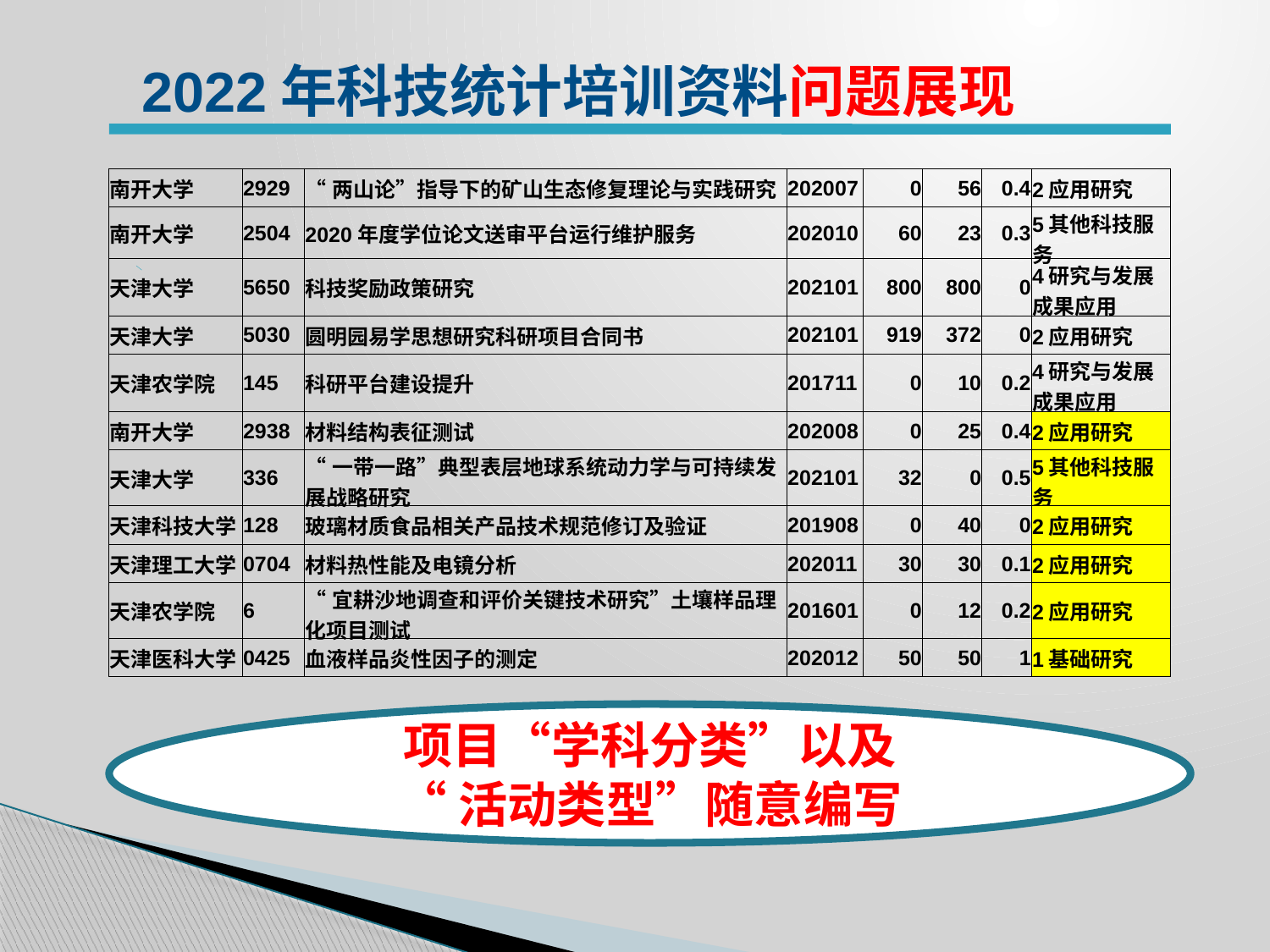

2022年科技统计培训资料问题展现
| 南开大学 | 2929 | “两山论”指导下的矿山生态修复理论与实践研究 | 202007 | 0 | 56 | 0.4 | 2应用研究 |
| --- | --- | --- | --- | --- | --- | --- | --- |
| 南开大学 | 2504 | 2020年度学位论文送审平台运行维护服务 | 202010 | 60 | 23 | 0.3 | 5其他科技服务 |
| 天津大学 | 5650 | 科技奖励政策研究 | 202101 | 800 | 800 | 0 | 4研究与发展成果应用 |
| 天津大学 | 5030 | 圆明园易学思想研究科研项目合同书 | 202101 | 919 | 372 | 0 | 2应用研究 |
| 天津农学院 | 145 | 科研平台建设提升 | 201711 | 0 | 10 | 0.2 | 4研究与发展成果应用 |
| 南开大学 | 2938 | 材料结构表征测试 | 202008 | 0 | 25 | 0.4 | 2应用研究 |
| 天津大学 | 336 | “一带一路”典型表层地球系统动力学与可持续发展战略研究 | 202101 | 32 | 0 | 0.5 | 5其他科技服务 |
| 天津科技大学 | 128 | 玻璃材质食品相关产品技术规范修订及验证 | 201908 | 0 | 40 | 0 | 2应用研究 |
| 天津理工大学 | 0704 | 材料热性能及电镜分析 | 202011 | 30 | 30 | 0.1 | 2应用研究 |
| 天津农学院 | 6 | “宜耕沙地调查和评价关键技术研究”土壤样品理化项目测试 | 201601 | 0 | 12 | 0.2 | 2应用研究 |
| 天津医科大学 | 0425 | 血液样品炎性因子的测定 | 202012 | 50 | 50 | 1 | 1基础研究 |
项目“学科分类”以及
“活动类型”随意编写